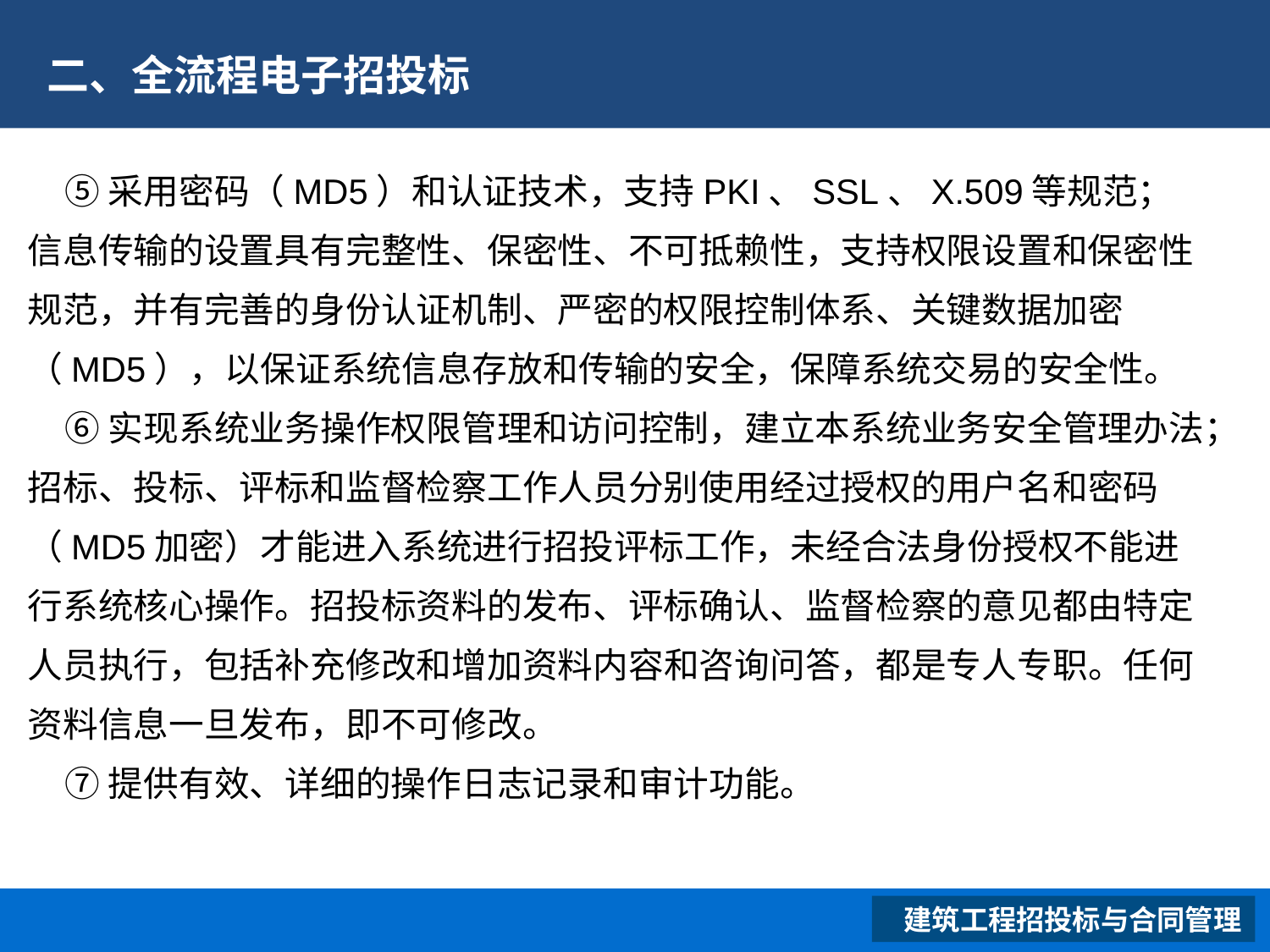

# 二、全流程电子招投标
⑤采用密码（MD5）和认证技术，支持PKI、SSL、X.509等规范；信息传输的设置具有完整性、保密性、不可抵赖性，支持权限设置和保密性规范，并有完善的身份认证机制、严密的权限控制体系、关键数据加密（MD5），以保证系统信息存放和传输的安全，保障系统交易的安全性。
⑥实现系统业务操作权限管理和访问控制，建立本系统业务安全管理办法；招标、投标、评标和监督检察工作人员分别使用经过授权的用户名和密码（MD5加密）才能进入系统进行招投评标工作，未经合法身份授权不能进行系统核心操作。招投标资料的发布、评标确认、监督检察的意见都由特定人员执行，包括补充修改和增加资料内容和咨询问答，都是专人专职。任何资料信息一旦发布，即不可修改。
⑦提供有效、详细的操作日志记录和审计功能。

  建筑工程招投标与合同管理
XXXXXXXXXXXXXXXXXX